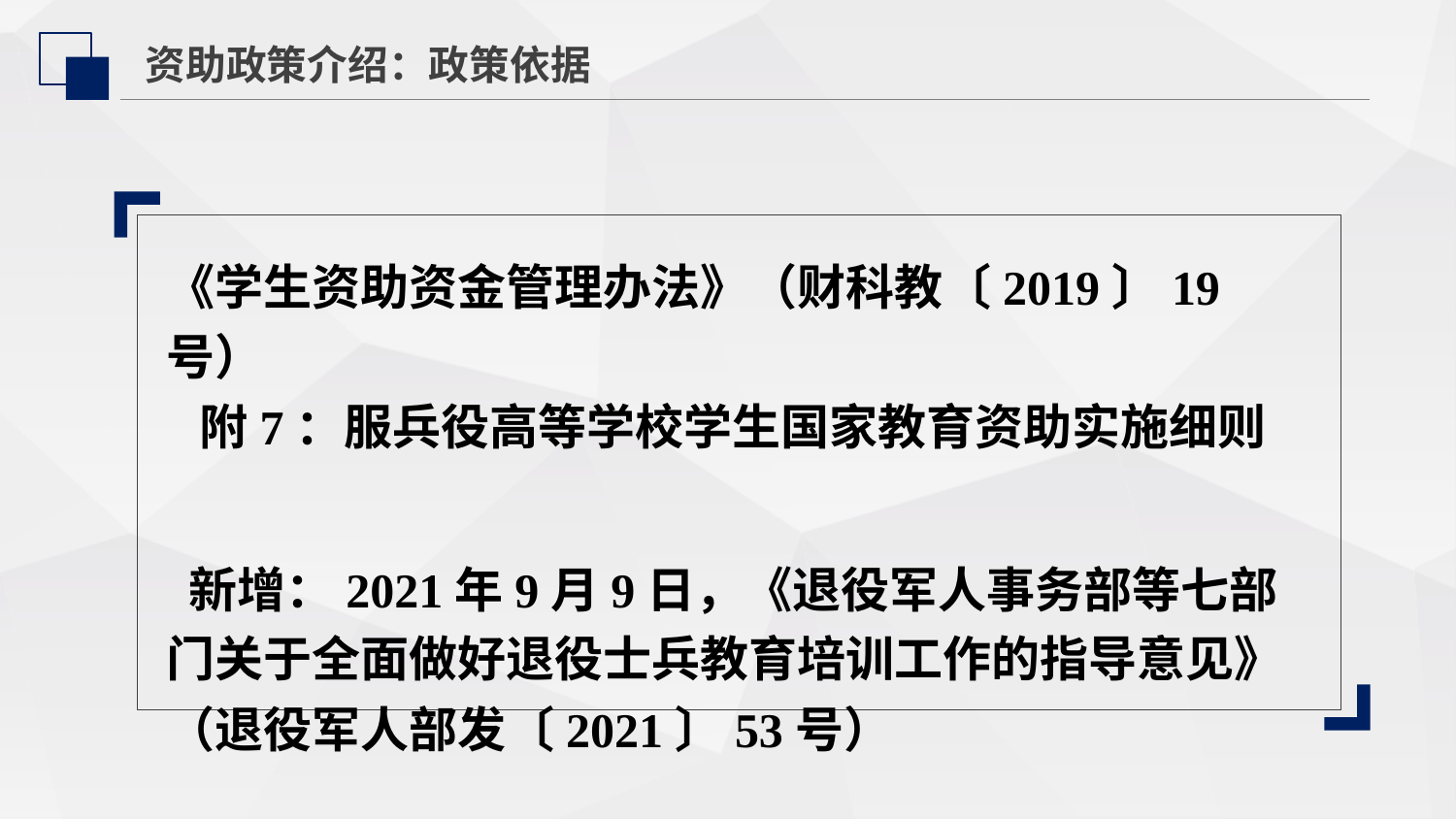

资助政策介绍：政策依据

《学生资助资金管理办法》（财科教〔2019〕19号）
  附7：服兵役高等学校学生国家教育资助实施细则

 新增：2021年9月9日，《退役军人事务部等七部门关于全面做好退役士兵教育培训工作的指导意见》（退役军人部发〔2021〕53号）